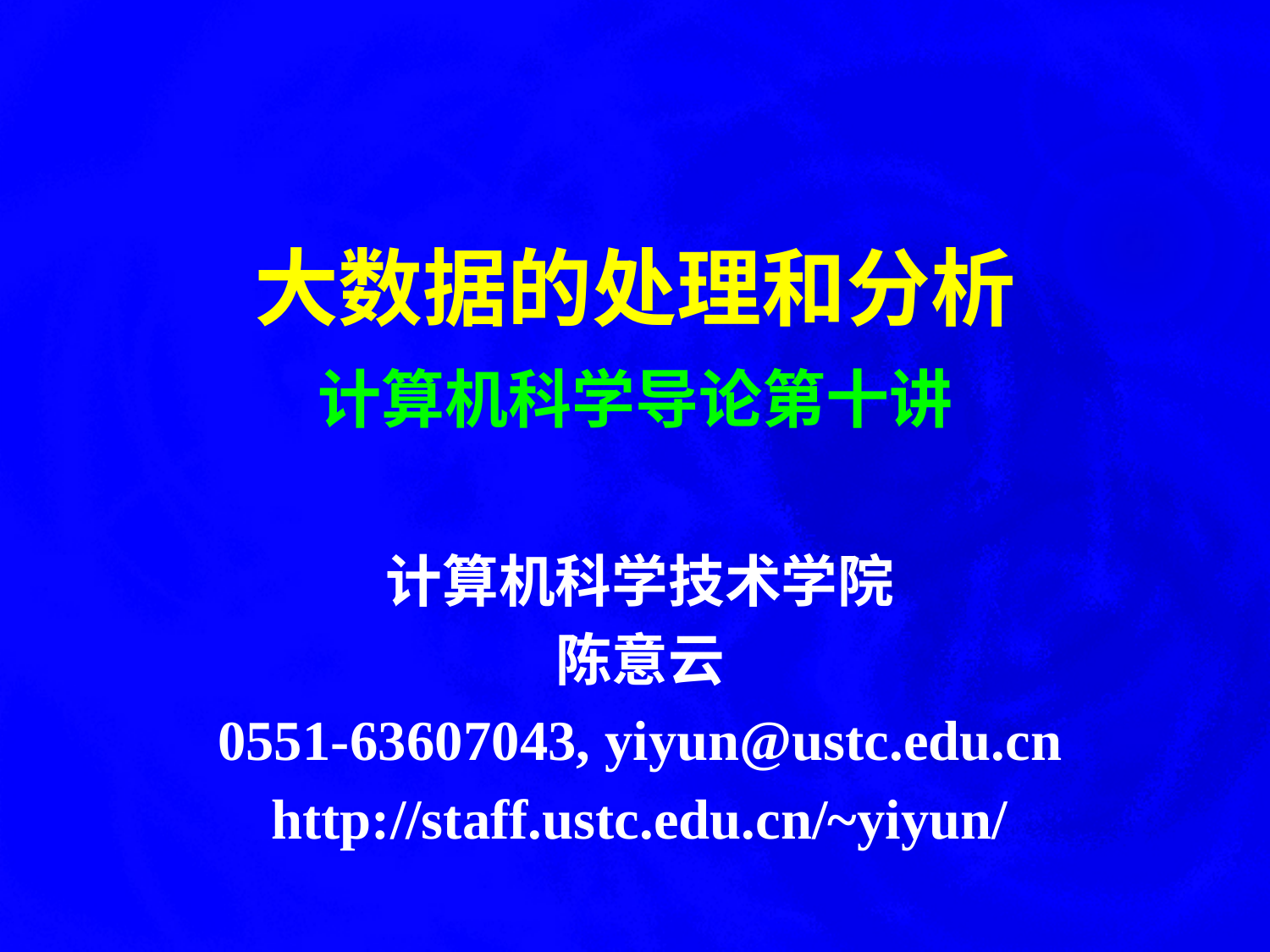

# 大数据的处理和分析 计算机科学导论第十讲
计算机科学技术学院
陈意云
0551-63607043, yiyun@ustc.edu.cn
http://staff.ustc.edu.cn/~yiyun/